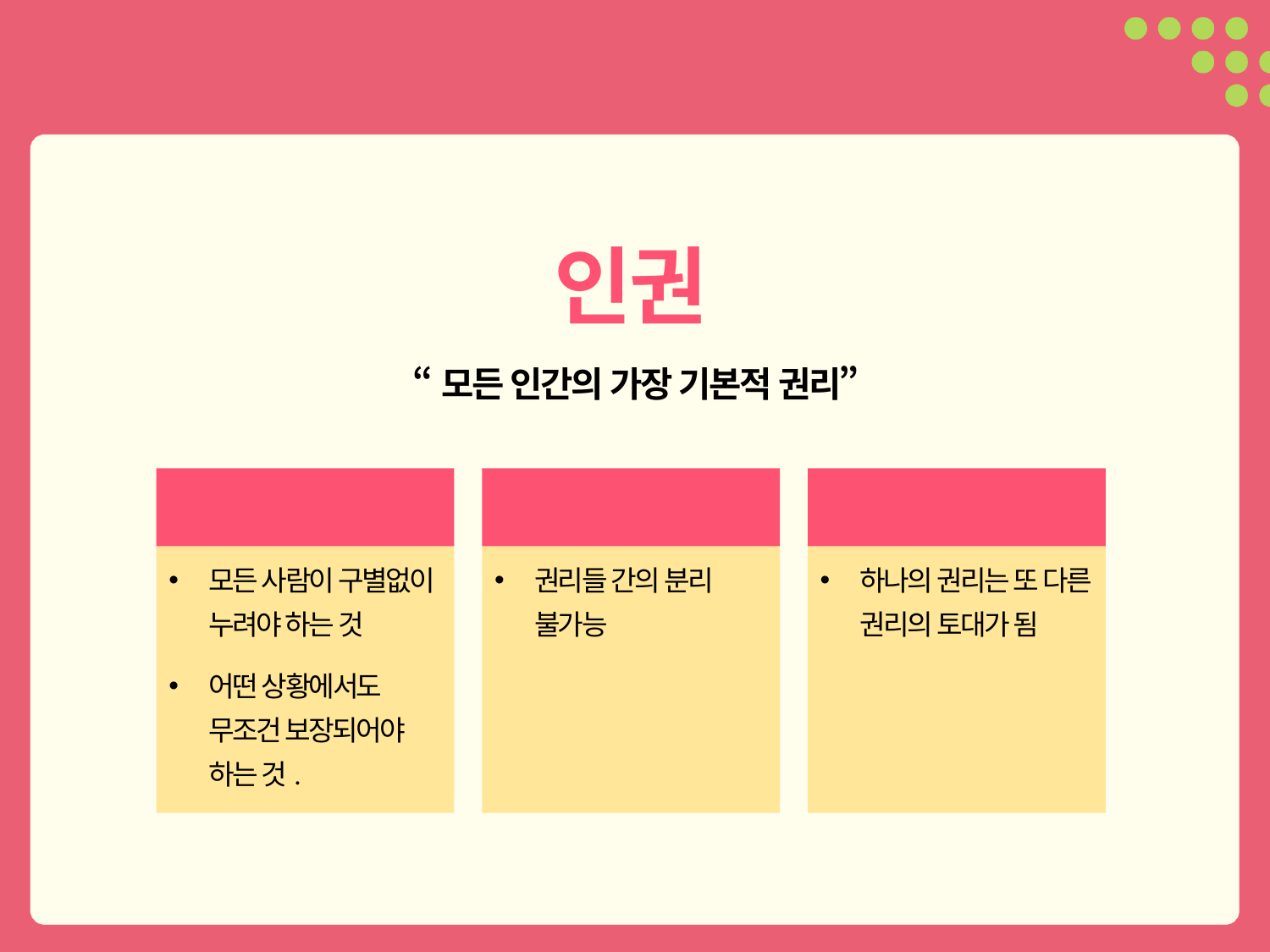

인권
 “모든 인간의 가장 기본적 권리”
보편성
불가분성
상호의존성
모든 사람이 구별없이 누려야 하는 것

어떤 상황에서도 무조건 보장되어야 하는 것.
권리들 간의 분리 불가능
하나의 권리는 또 다른 권리의 토대가 됨
9